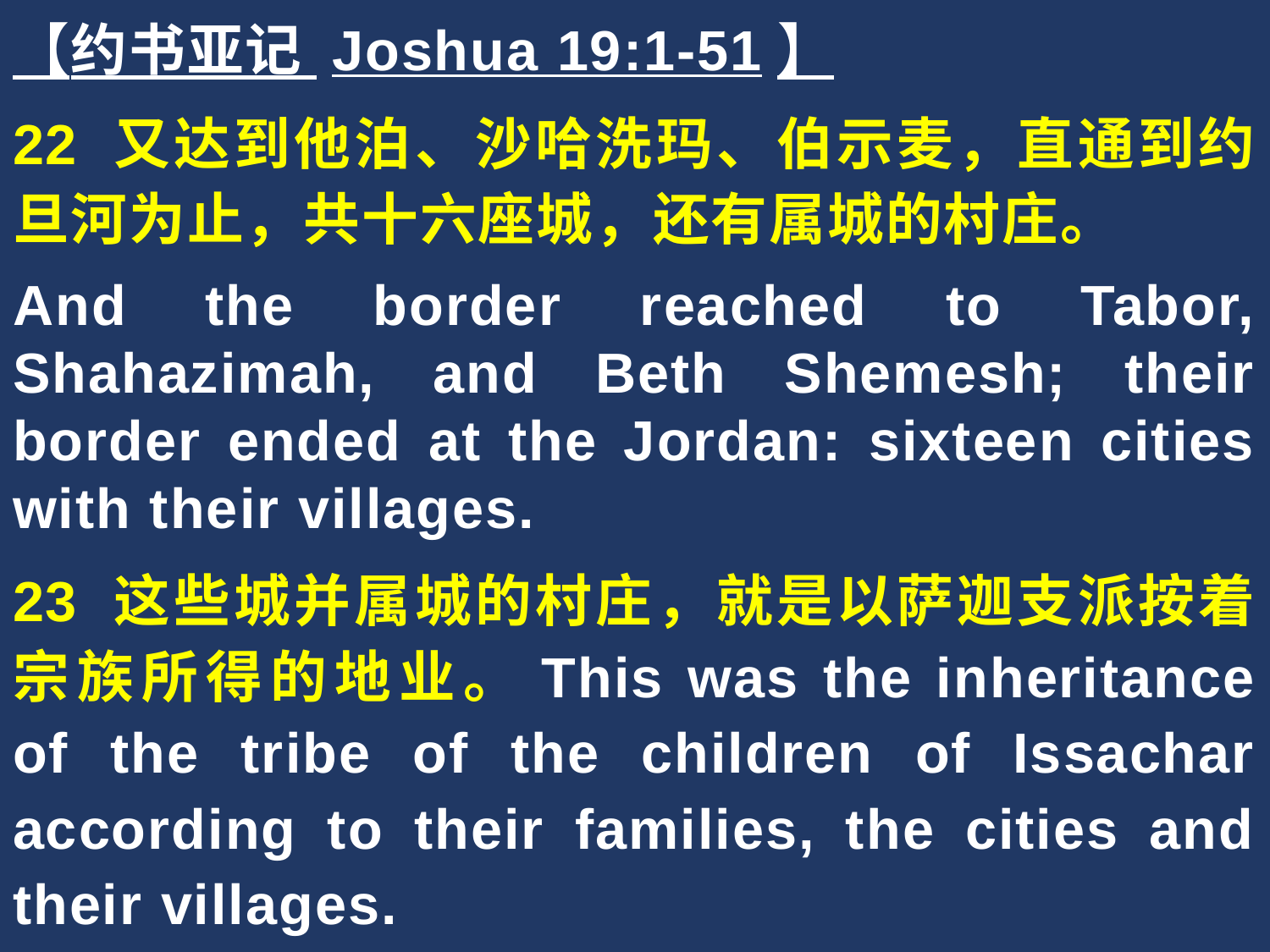

【约书亚记 Joshua 19:1-51】
22 又达到他泊、沙哈洗玛、伯示麦，直通到约旦河为止，共十六座城，还有属城的村庄。
And the border reached to Tabor, Shahazimah, and Beth Shemesh; their border ended at the Jordan: sixteen cities with their villages.
23 这些城并属城的村庄，就是以萨迦支派按着宗族所得的地业。This was the inheritance of the tribe of the children of Issachar according to their families, the cities and their villages.